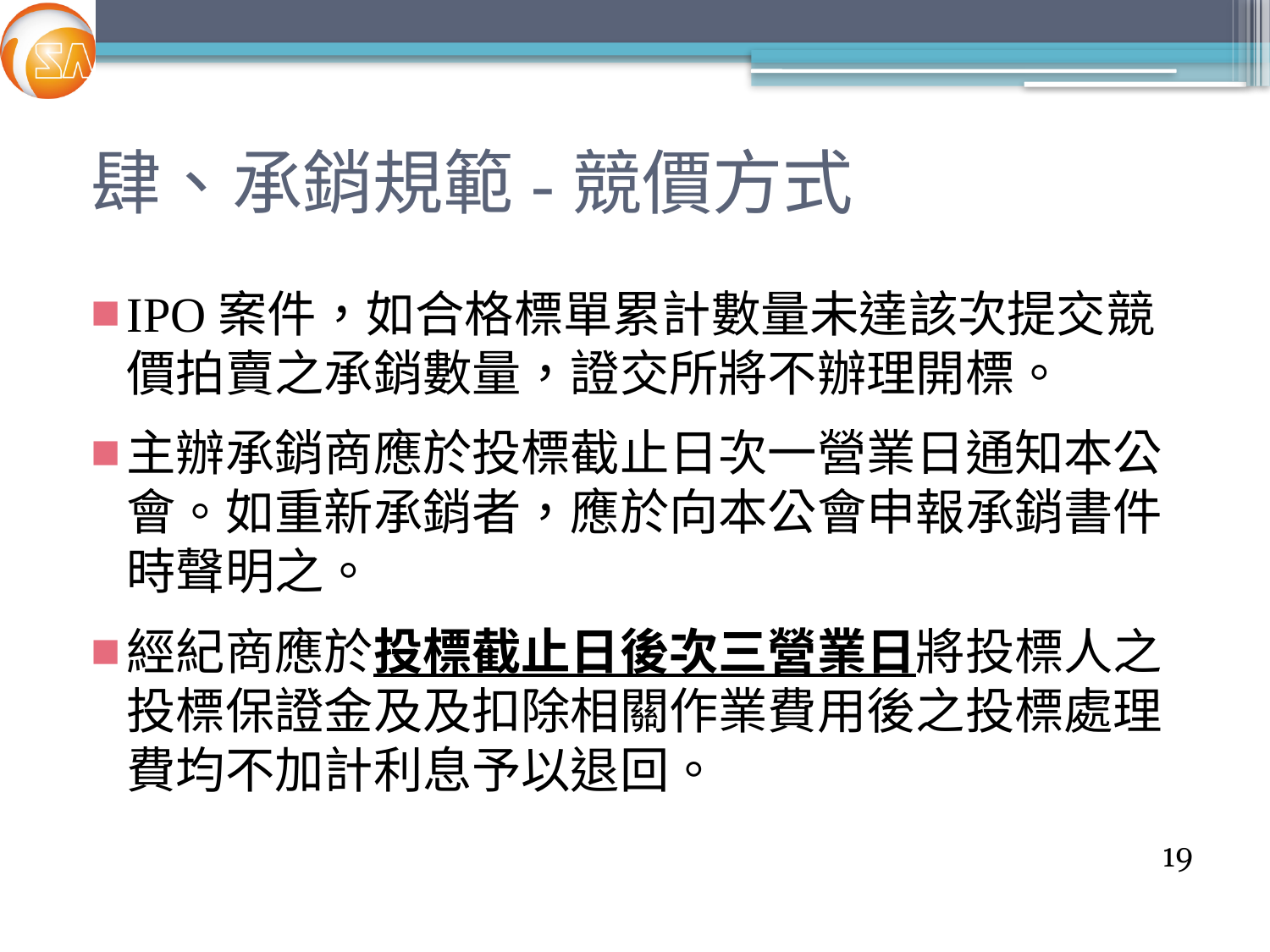

# 肆、承銷規範-競價方式
IPO案件，如合格標單累計數量未達該次提交競價拍賣之承銷數量，證交所將不辦理開標。
主辦承銷商應於投標截止日次一營業日通知本公會。如重新承銷者，應於向本公會申報承銷書件時聲明之。
經紀商應於投標截止日後次三營業日將投標人之投標保證金及及扣除相關作業費用後之投標處理費均不加計利息予以退回。
19